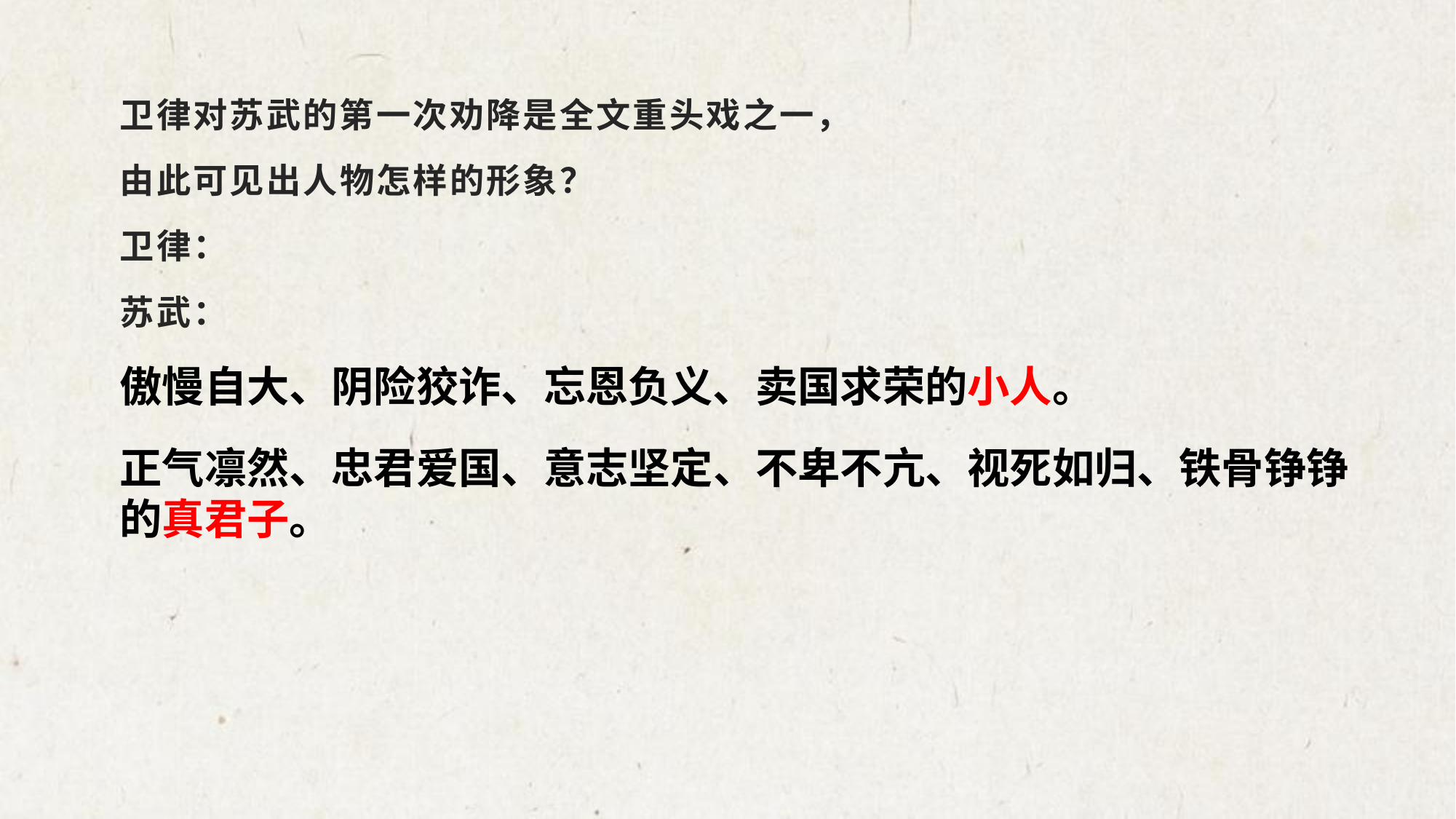

卫律对苏武的第一次劝降是全文重头戏之一，
由此可见出人物怎样的形象？
卫律：
苏武：
傲慢自大、阴险狡诈、忘恩负义、卖国求荣的小人。
正气凛然、忠君爱国、意志坚定、不卑不亢、视死如归、铁骨铮铮的真君子。